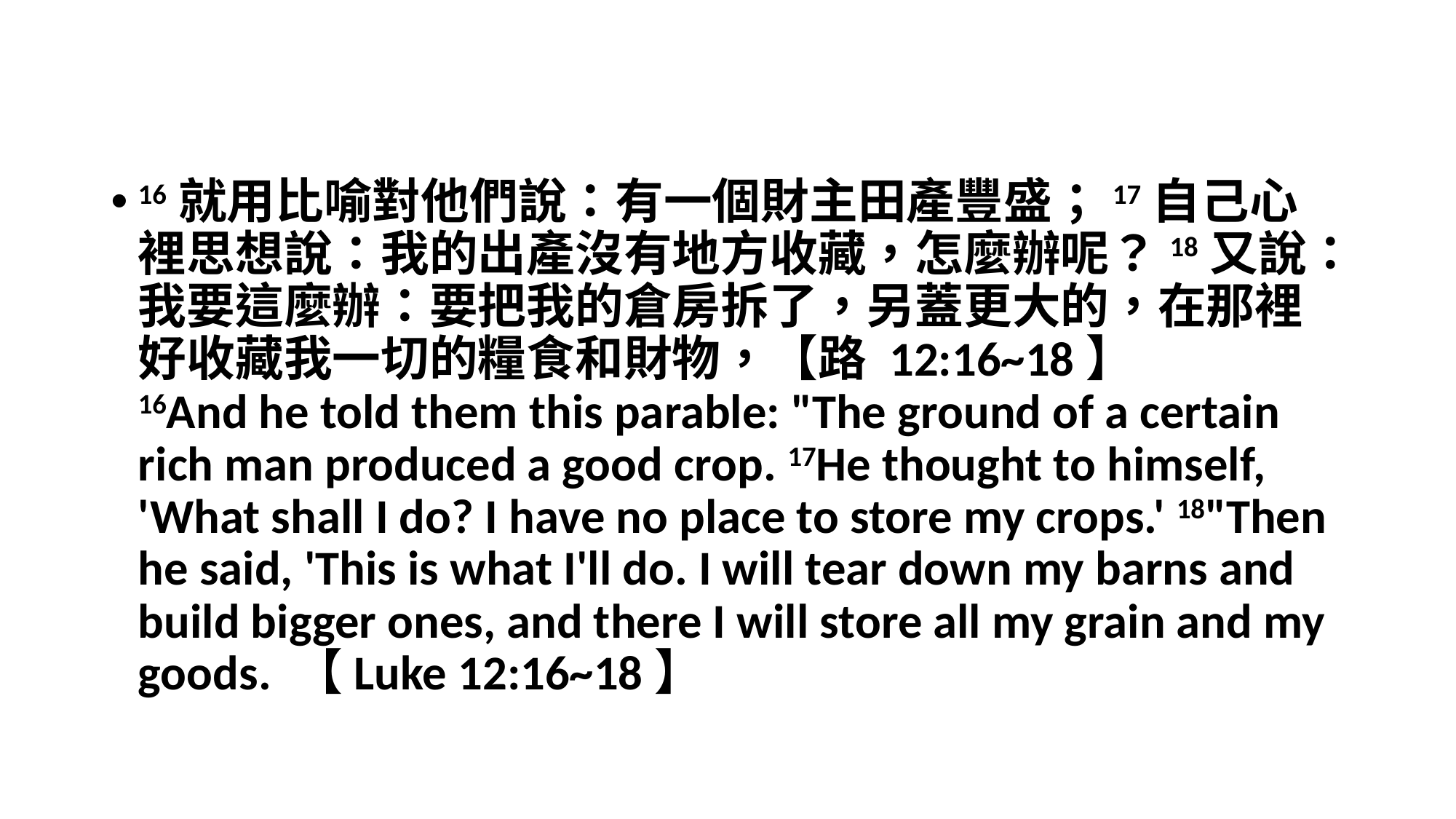

#
16就用比喻對他們說：有一個財主田產豐盛；17自己心裡思想說：我的出產沒有地方收藏，怎麼辦呢？18又說：我要這麼辦：要把我的倉房拆了，另蓋更大的，在那裡好收藏我一切的糧食和財物，【路 12:16~18】
16And he told them this parable: "The ground of a certain rich man produced a good crop. 17He thought to himself, 'What shall I do? I have no place to store my crops.' 18"Then he said, 'This is what I'll do. I will tear down my barns and build bigger ones, and there I will store all my grain and my goods. 【Luke 12:16~18】